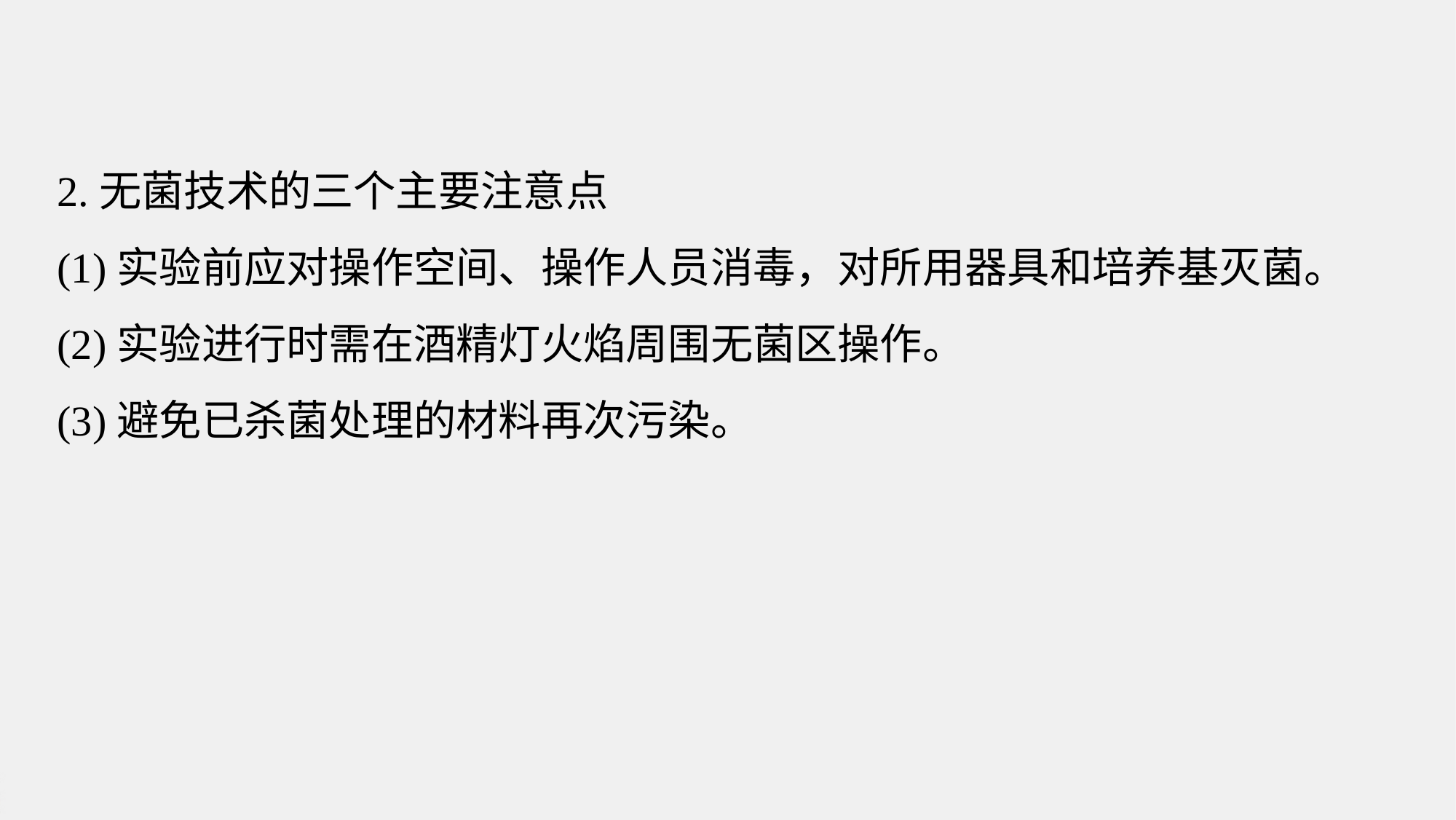

2.无菌技术的三个主要注意点
(1)实验前应对操作空间、操作人员消毒，对所用器具和培养基灭菌。
(2)实验进行时需在酒精灯火焰周围无菌区操作。
(3)避免已杀菌处理的材料再次污染。